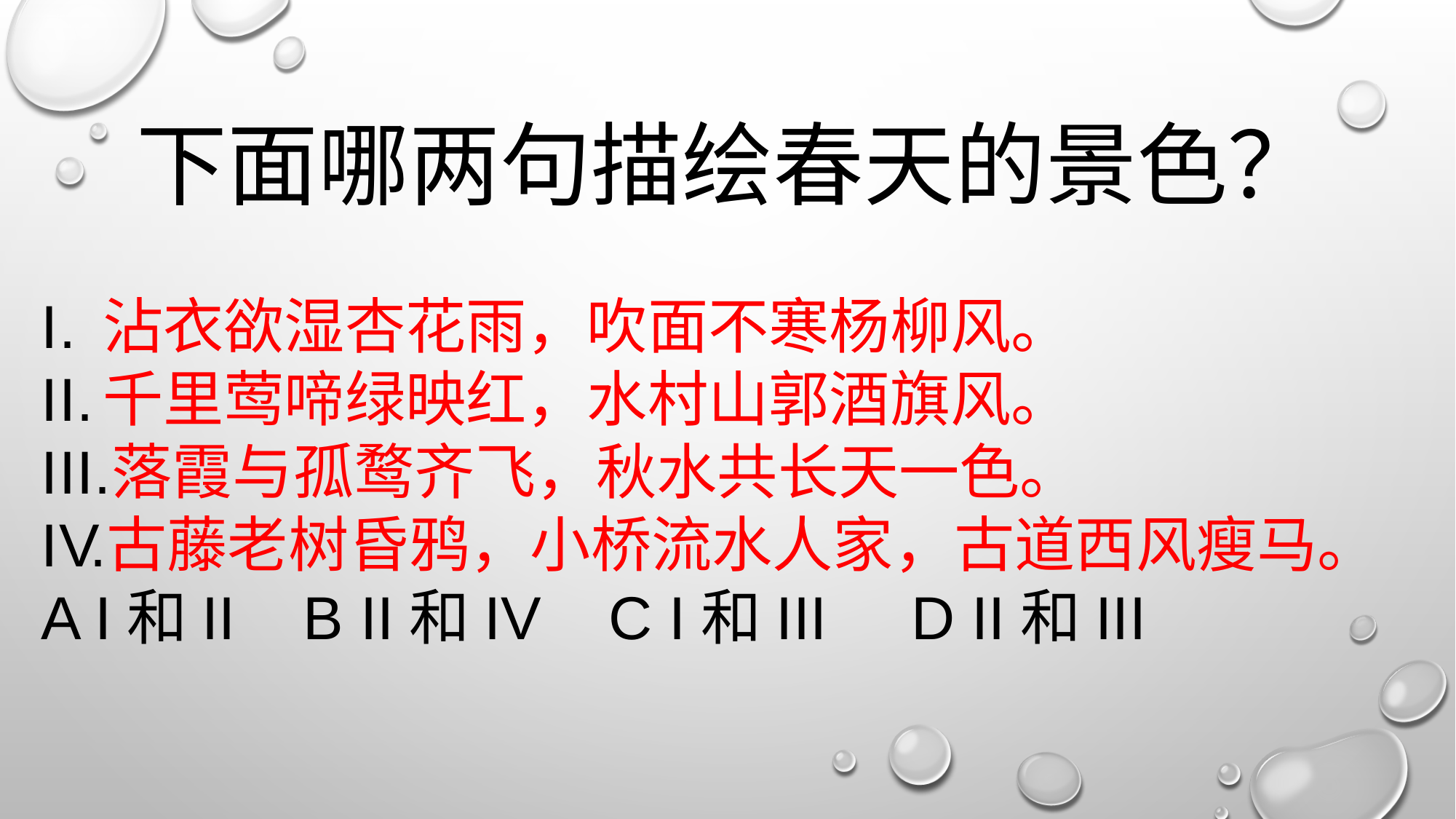

# 下面哪两句描绘春天的景色？
沾衣欲湿杏花雨，吹面不寒杨柳风。
千里莺啼绿映红，水村山郭酒旗风。
落霞与孤鹜齐飞，秋水共长天一色。
古藤老树昏鸦，小桥流水人家，古道西风瘦马。
A I和II    B II和IV    C I和III     D II和III